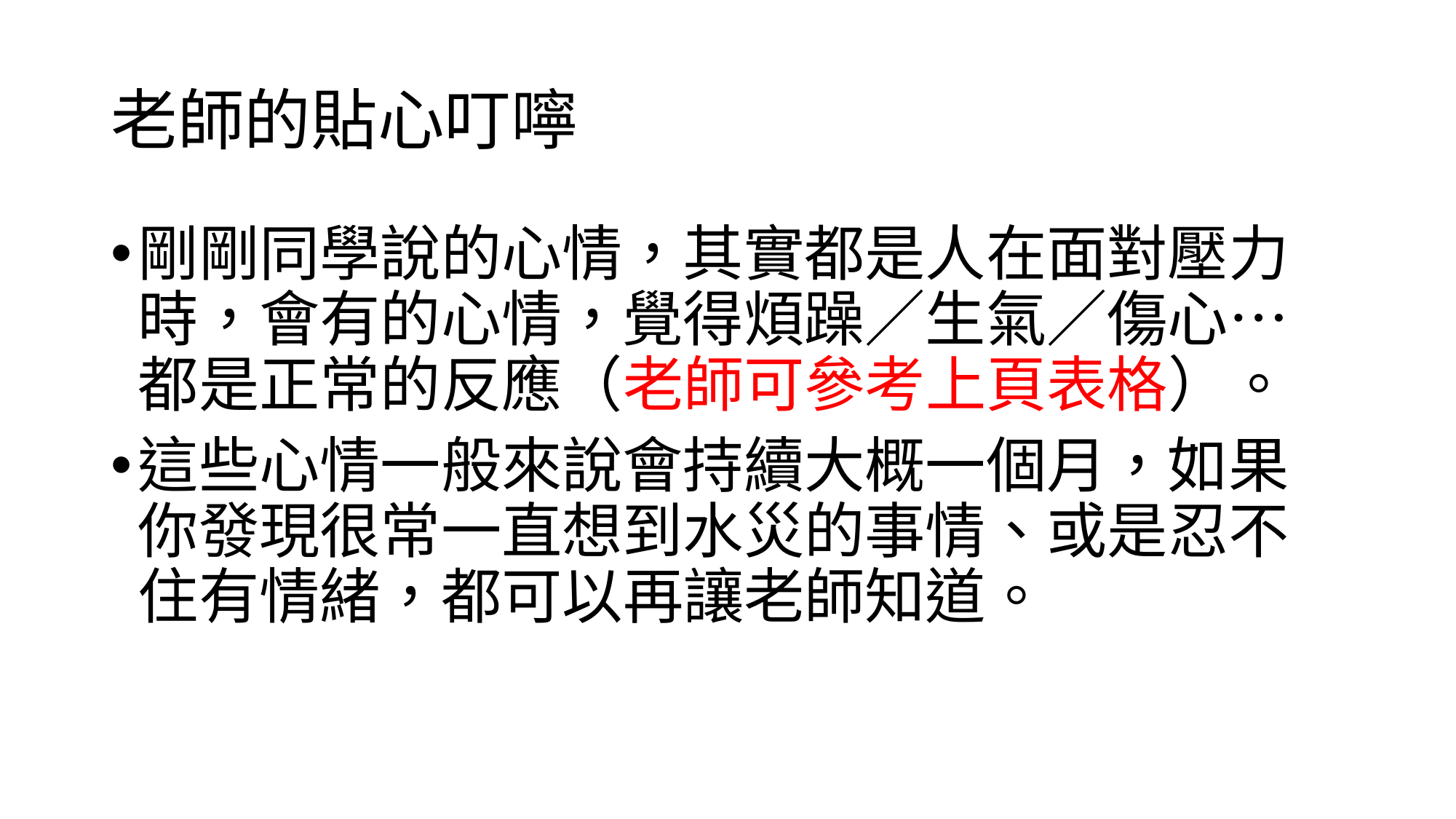

# 老師的貼心叮嚀
剛剛同學說的心情，其實都是人在面對壓力時，會有的心情，覺得煩躁／生氣／傷心… 都是正常的反應（老師可參考上頁表格）。
這些心情一般來說會持續大概一個月，如果你發現很常一直想到水災的事情、或是忍不住有情緒，都可以再讓老師知道。